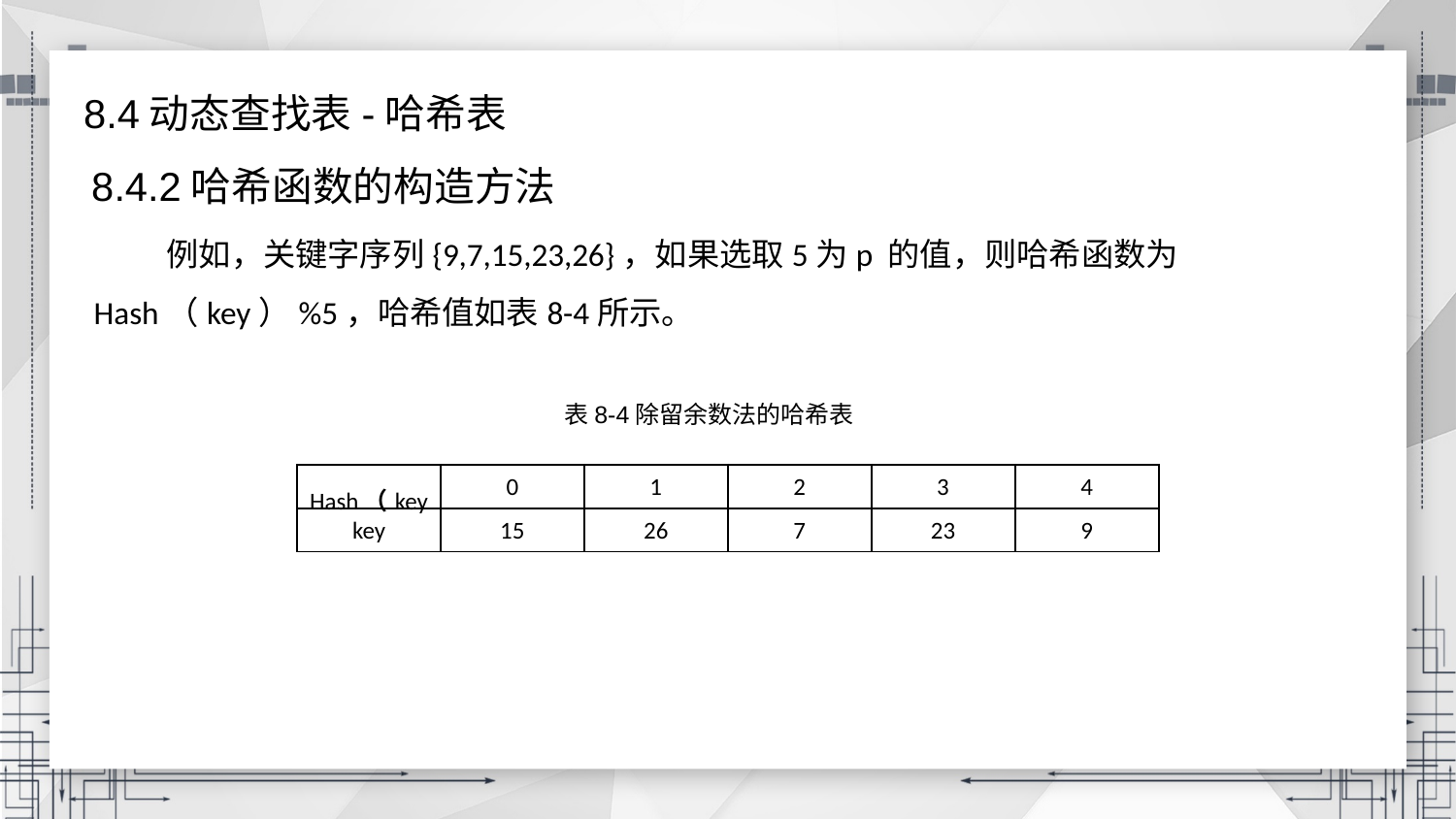

8.4动态查找表-哈希表
8.4.2哈希函数的构造方法
例如，关键字序列{9,7,15,23,26}，如果选取5为p 的值，则哈希函数为Hash（key）%5，哈希值如表8-4所示。

表8-4除留余数法的哈希表
| Hash（key | 0 | 1 | 2 | 3 | 4 |
| --- | --- | --- | --- | --- | --- |
| key | 15 | 26 | 7 | 23 | 9 |